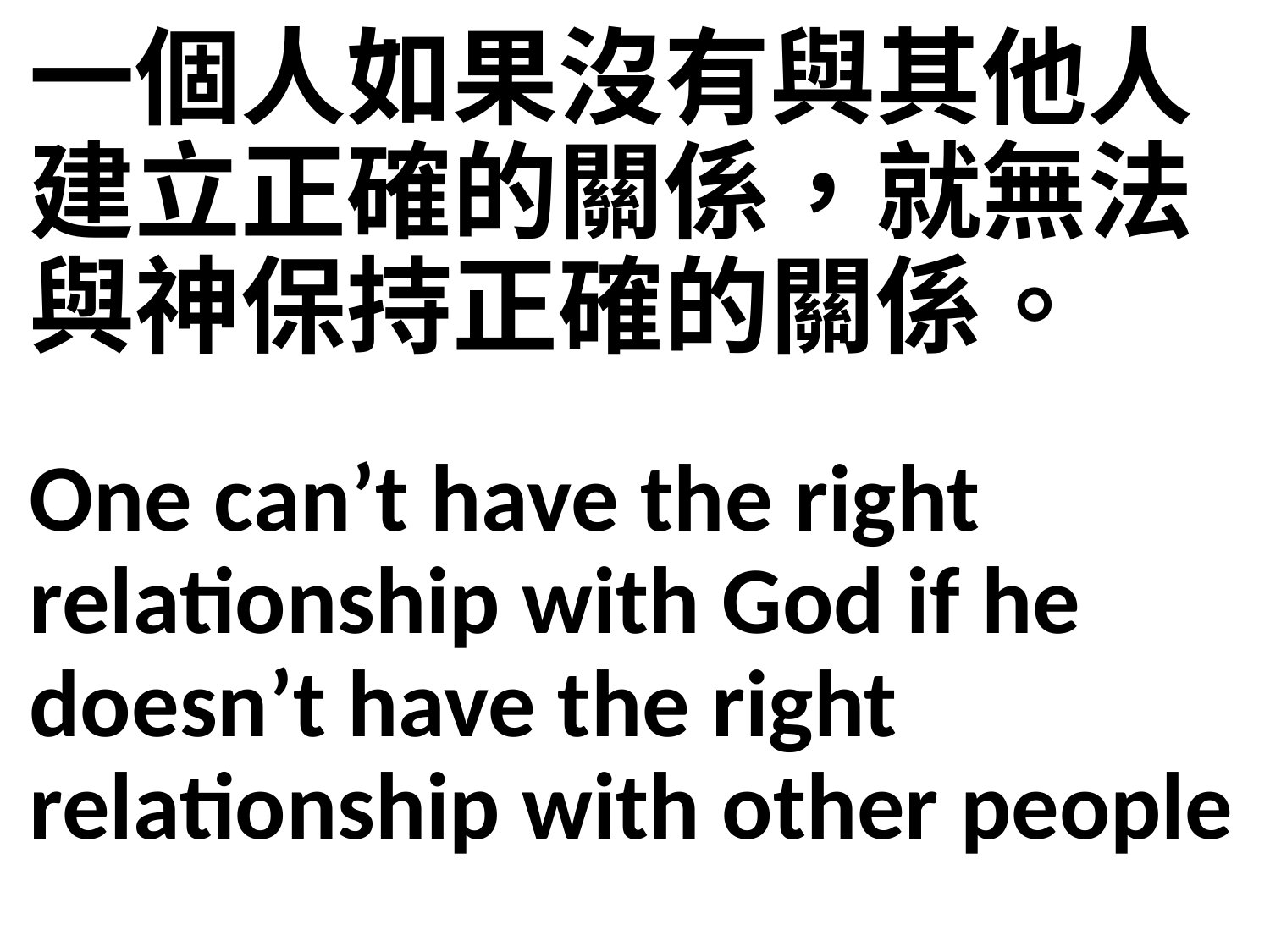

一個人如果沒有與其他人建立正確的關係，就無法與神保持正確的關係。

One can’t have the right relationship with God if he doesn’t have the right relationship with other people